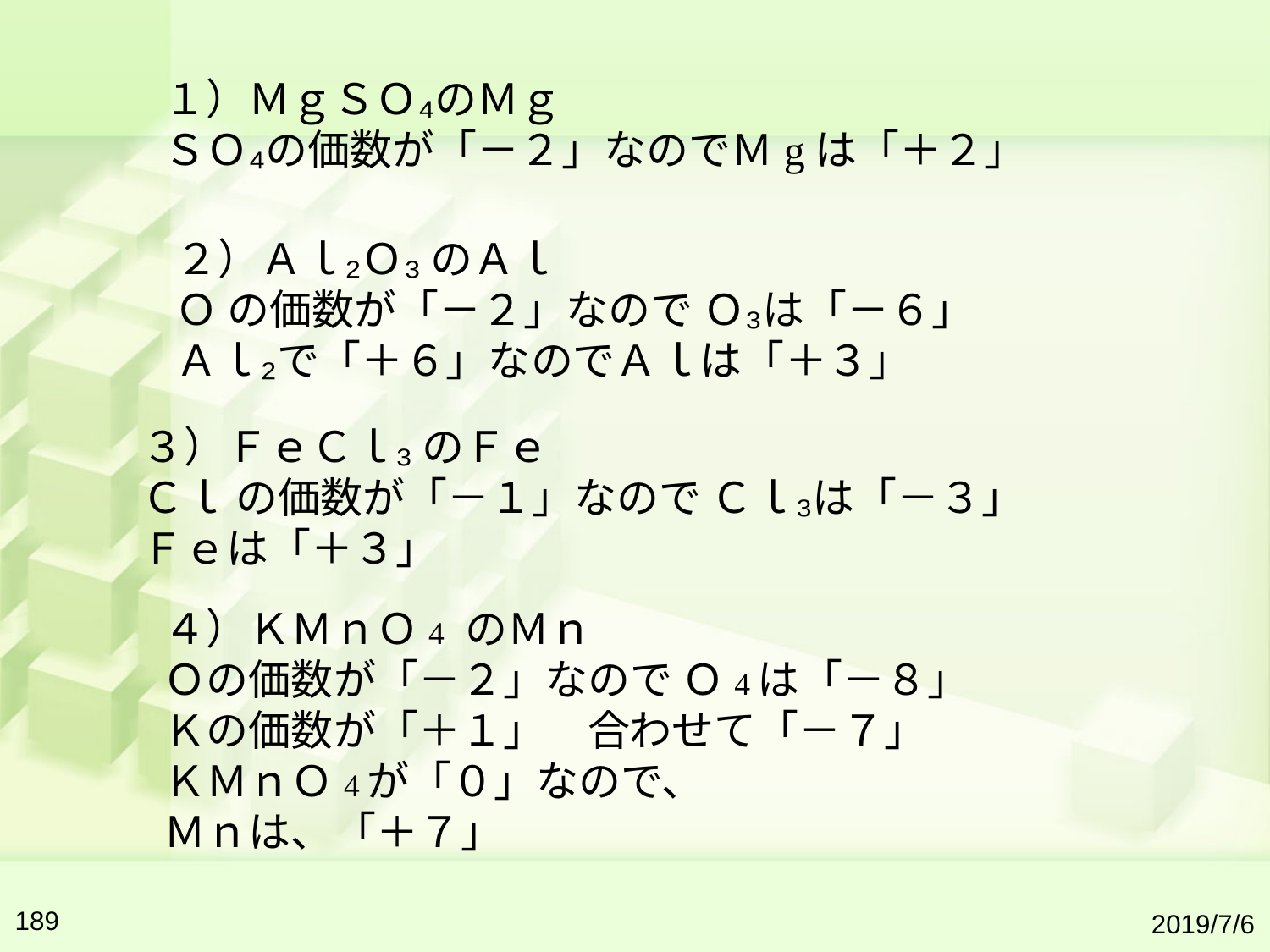

１）ＭｇＳＯ₄のＭｇ
ＳＯ₄の価数が「－２」なのでＭgは「＋２」
２）Ａｌ₂Ｏ₃ のＡｌ
Ｏ の価数が「－２」なので Ｏ₃は「－６」
Ａｌ₂で「＋６」なのでＡｌは「＋３」
３）ＦｅＣｌ₃ のＦｅ
Ｃｌ の価数が「－１」なので Ｃｌ₃は「－３」
Ｆｅは「＋３」
４）ＫＭｎＯ4 のＭｎ
Ｏの価数が「－２」なので Ｏ4は「－８」
Ｋの価数が「＋１」　合わせて「－７」
ＫＭｎＯ4が「０」なので、
Ｍｎは、「＋７」
189
2019/7/6